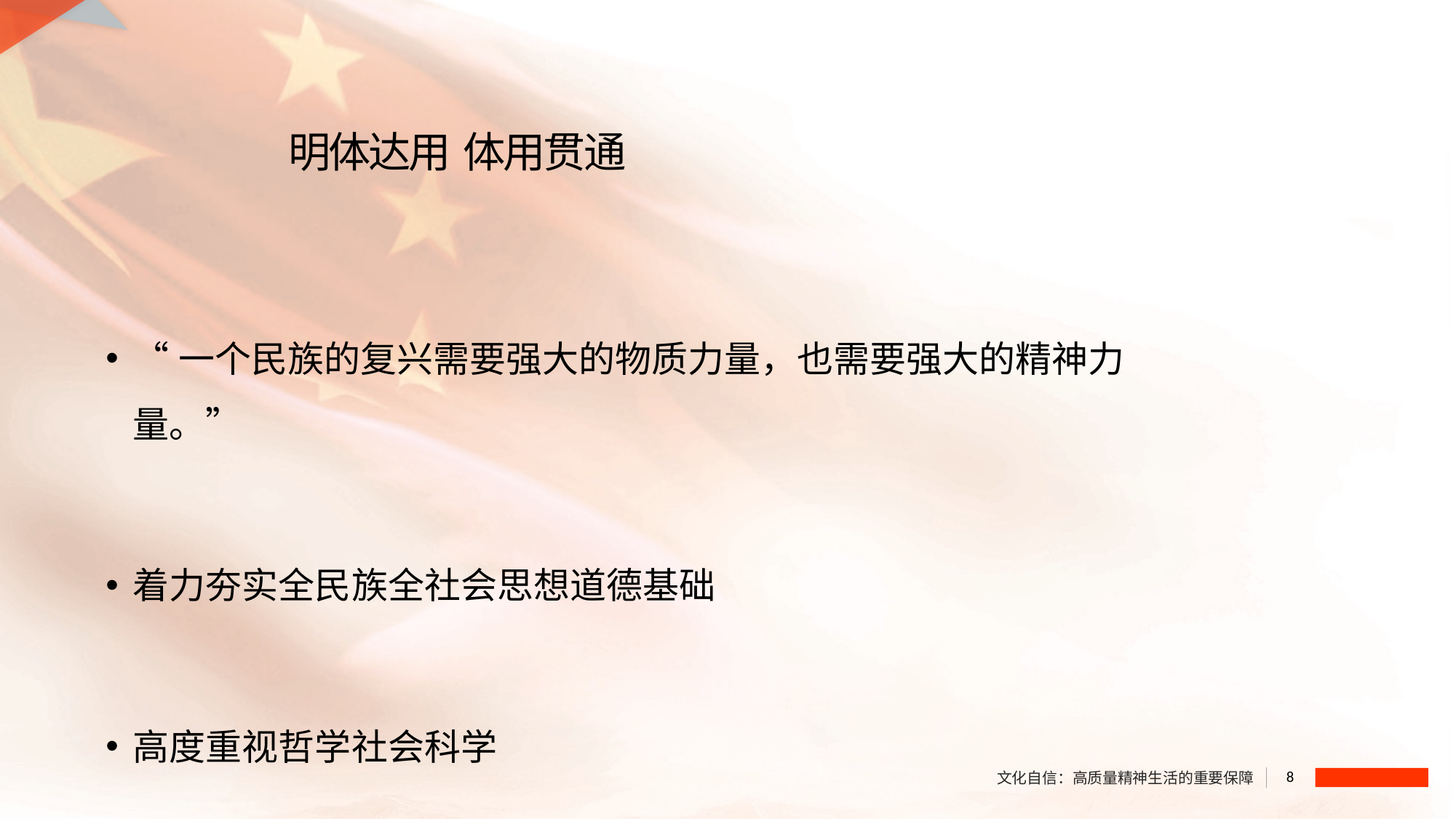

# 明体达用  体用贯通

“一个民族的复兴需要强大的物质力量，也需要强大的精神力量。”

着力夯实全民族全社会思想道德基础

高度重视哲学社会科学
8